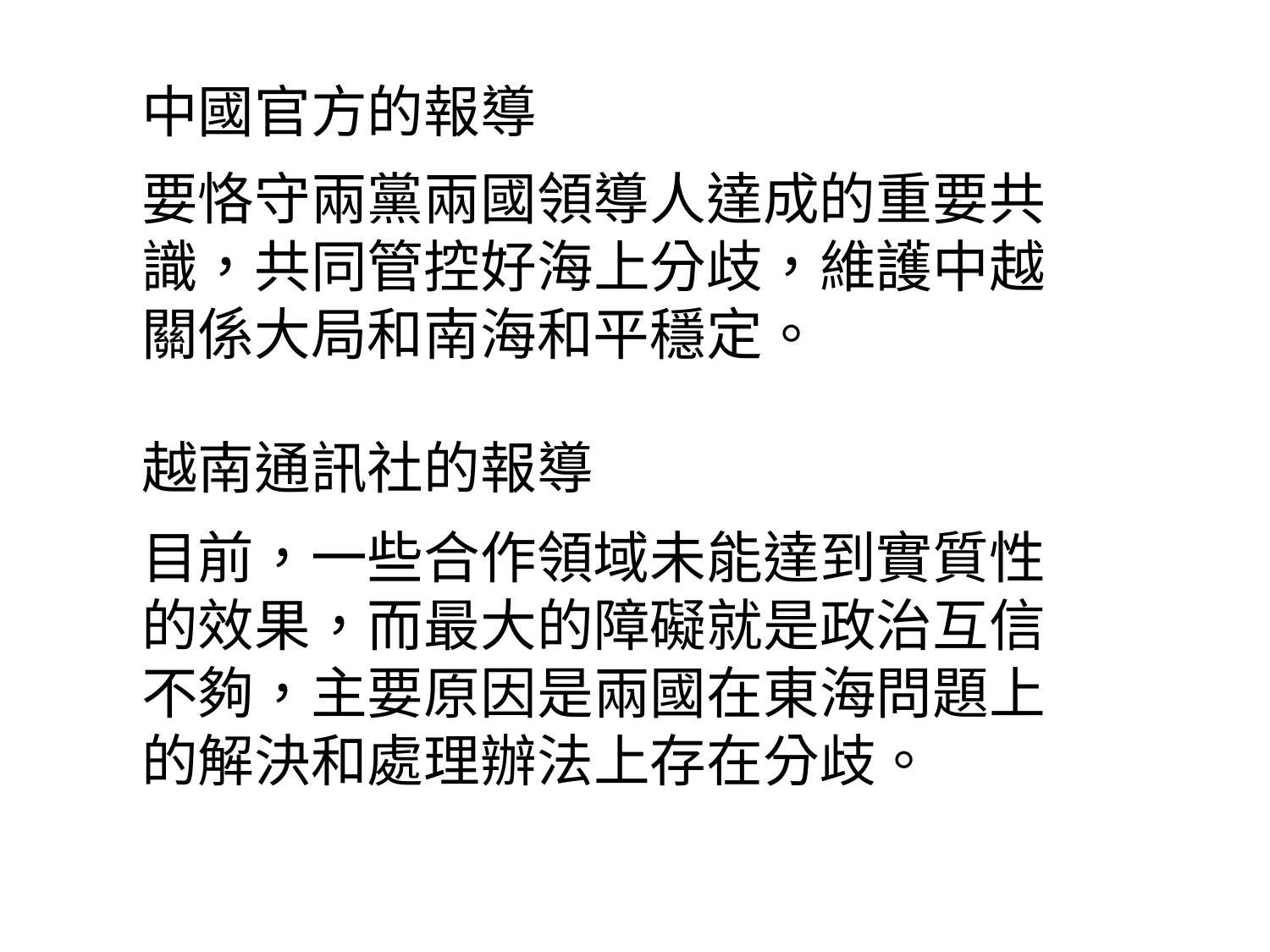

中國官方的報導
要恪守兩黨兩國領導人達成的重要共識，共同管控好海上分歧，維護中越關係大局和南海和平穩定。
越南通訊社的報導
目前，一些合作領域未能達到實質性的效果，而最大的障礙就是政治互信不夠，主要原因是兩國在東海問題上的解決和處理辦法上存在分歧。